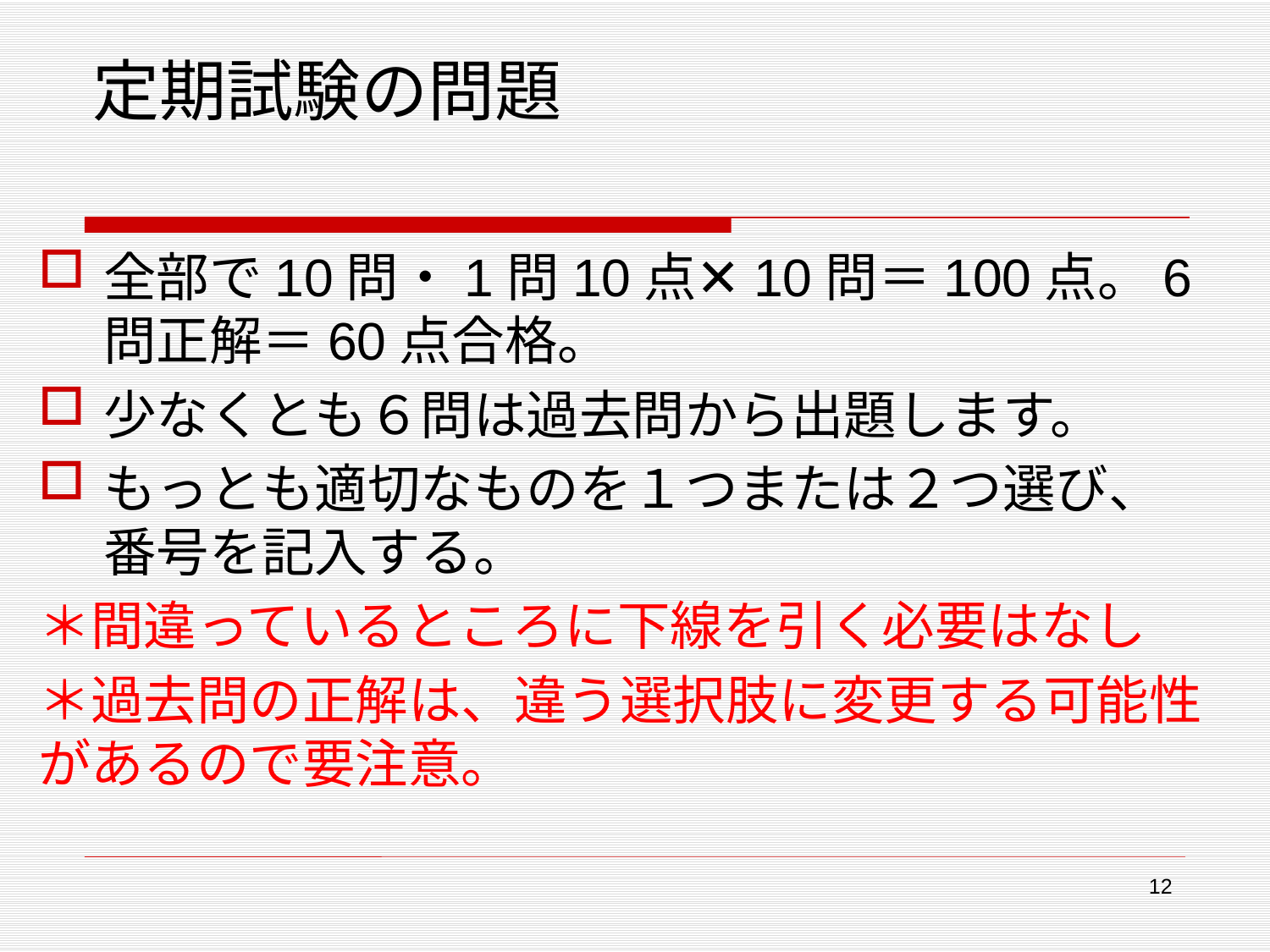

# 定期試験の問題
全部で10問・1問10点✕10問＝100点。6問正解＝60点合格。
少なくとも６問は過去問から出題します。
もっとも適切なものを１つまたは２つ選び、番号を記入する。
＊間違っているところに下線を引く必要はなし
＊過去問の正解は、違う選択肢に変更する可能性があるので要注意。

12